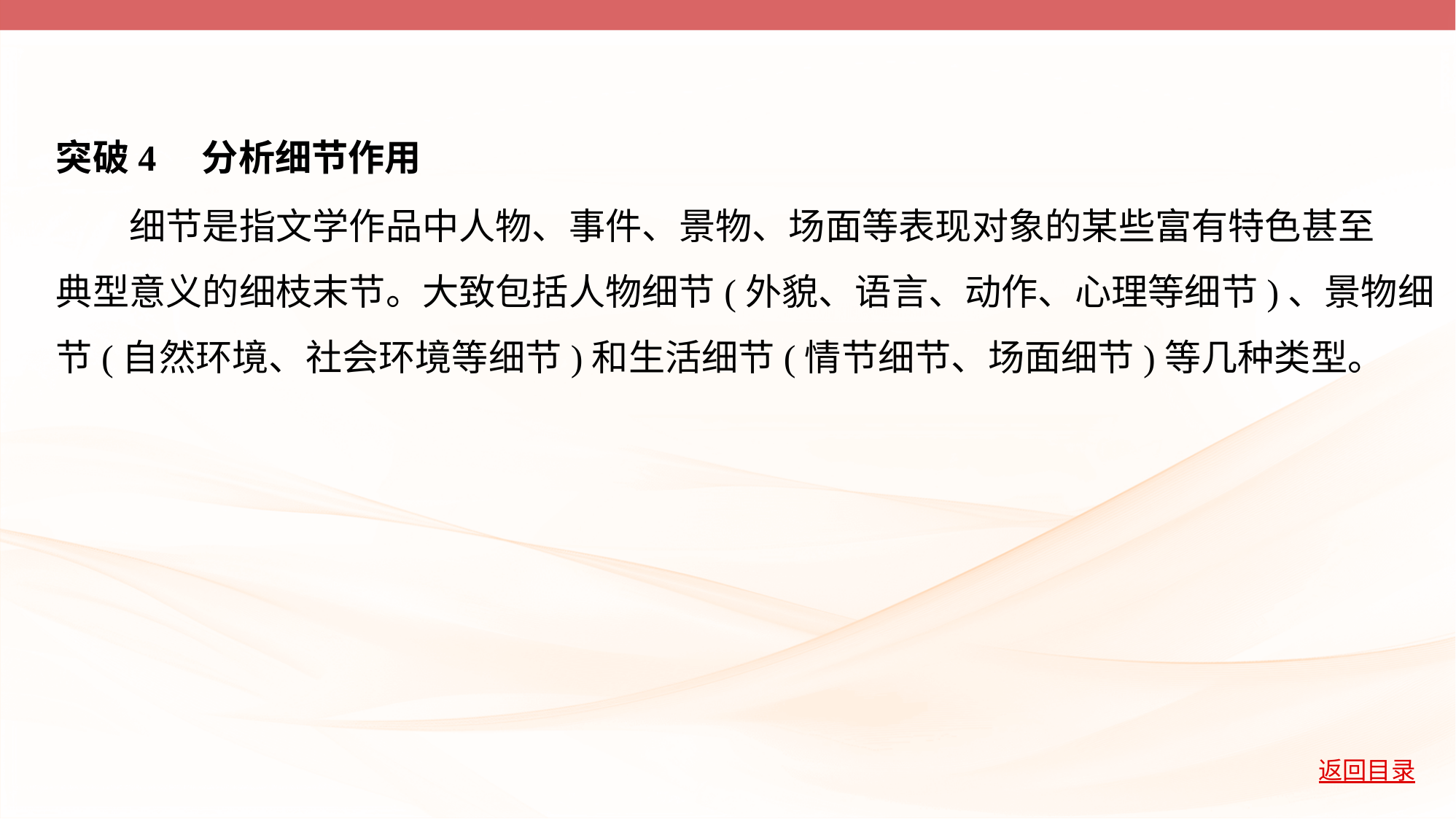

突破4　分析细节作用
　　细节是指文学作品中人物、事件、景物、场面等表现对象的某些富有特色甚至
典型意义的细枝末节。大致包括人物细节(外貌、语言、动作、心理等细节)、景物细
节(自然环境、社会环境等细节)和生活细节(情节细节、场面细节)等几种类型。